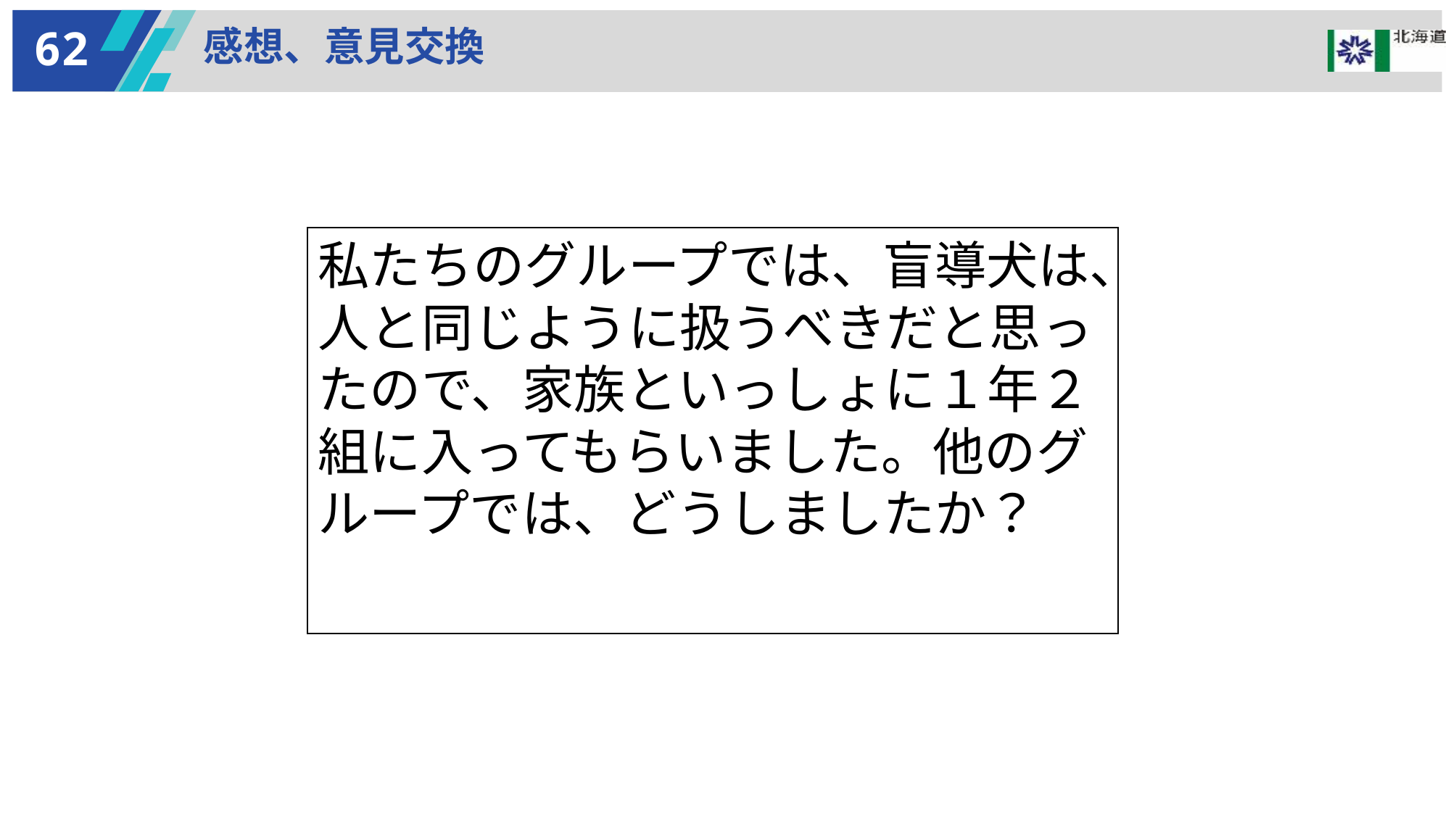

62
感想、意見交換
私たちのグループでは、盲導犬は、人と同じように扱うべきだと思ったので、家族といっしょに１年２組に入ってもらいました。他のグループでは、どうしましたか？